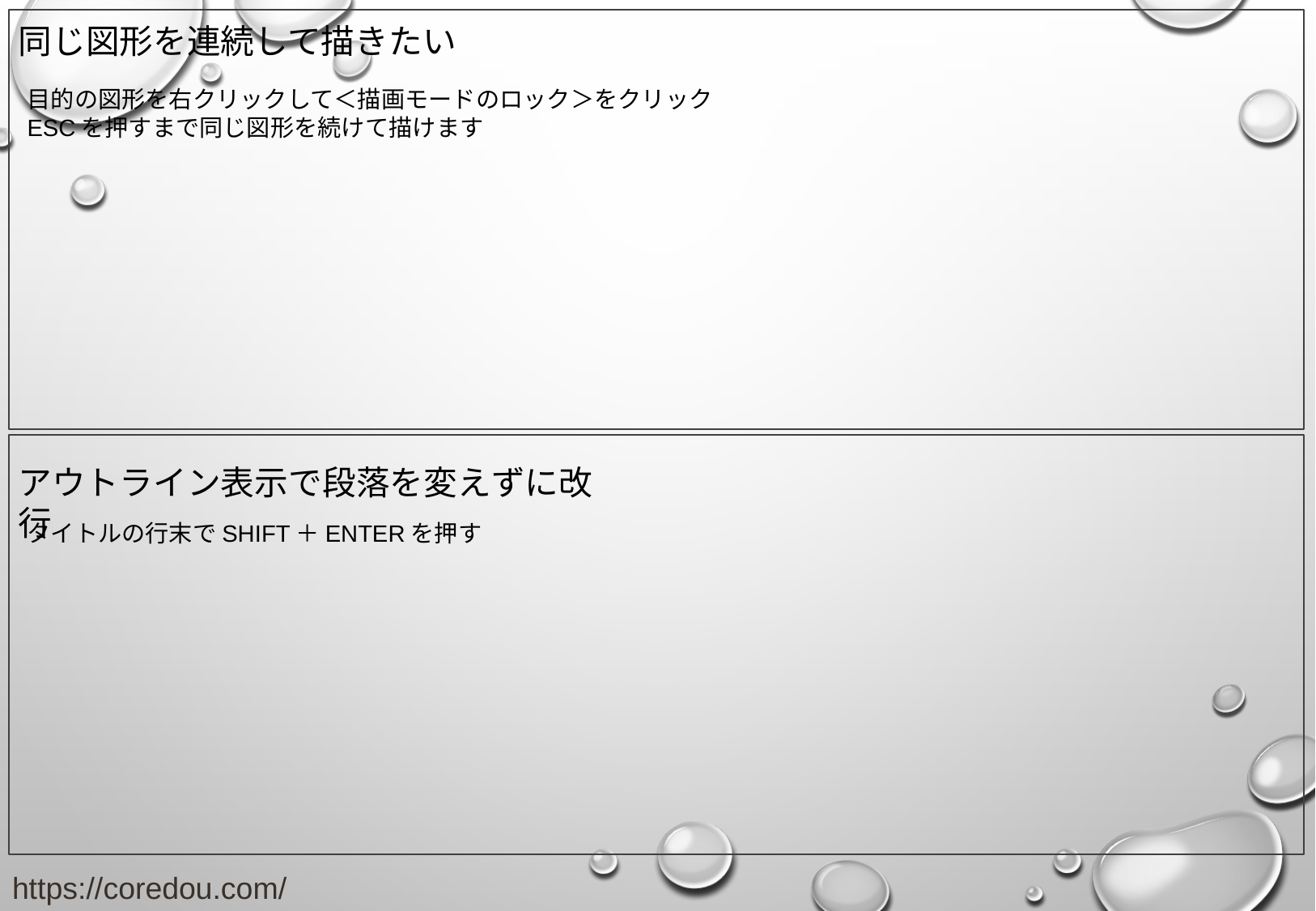

同じ図形を連続して描きたい
目的の図形を右クリックして＜描画モードのロック＞をクリック
ESCを押すまで同じ図形を続けて描けます

アウトライン表示で段落を変えずに改行
タイトルの行末でSHIFT＋ENTERを押す
https://coredou.com/